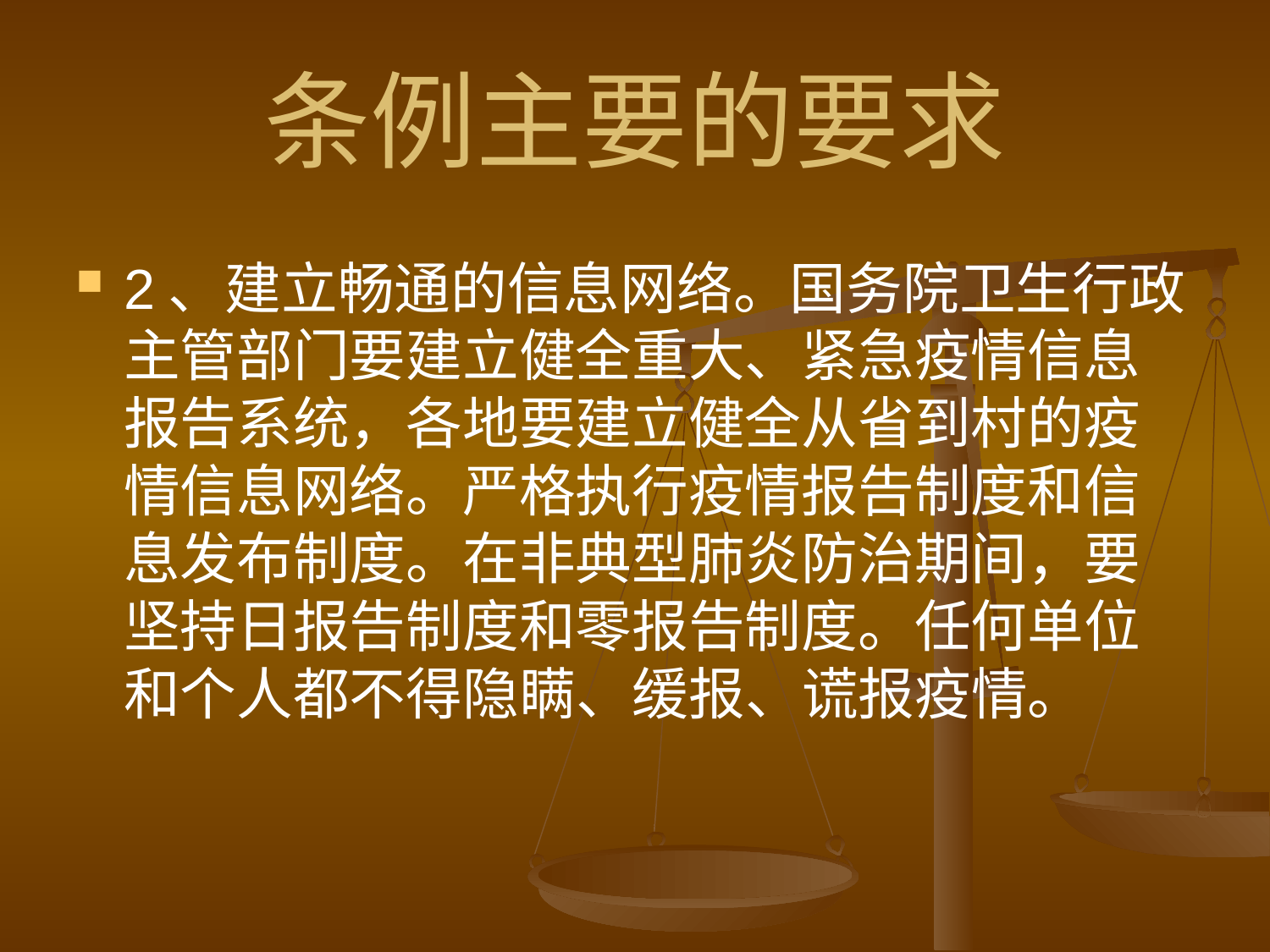

# 条例主要的要求
2、建立畅通的信息网络。国务院卫生行政主管部门要建立健全重大、紧急疫情信息报告系统，各地要建立健全从省到村的疫情信息网络。严格执行疫情报告制度和信息发布制度。在非典型肺炎防治期间，要坚持日报告制度和零报告制度。任何单位和个人都不得隐瞒、缓报、谎报疫情。